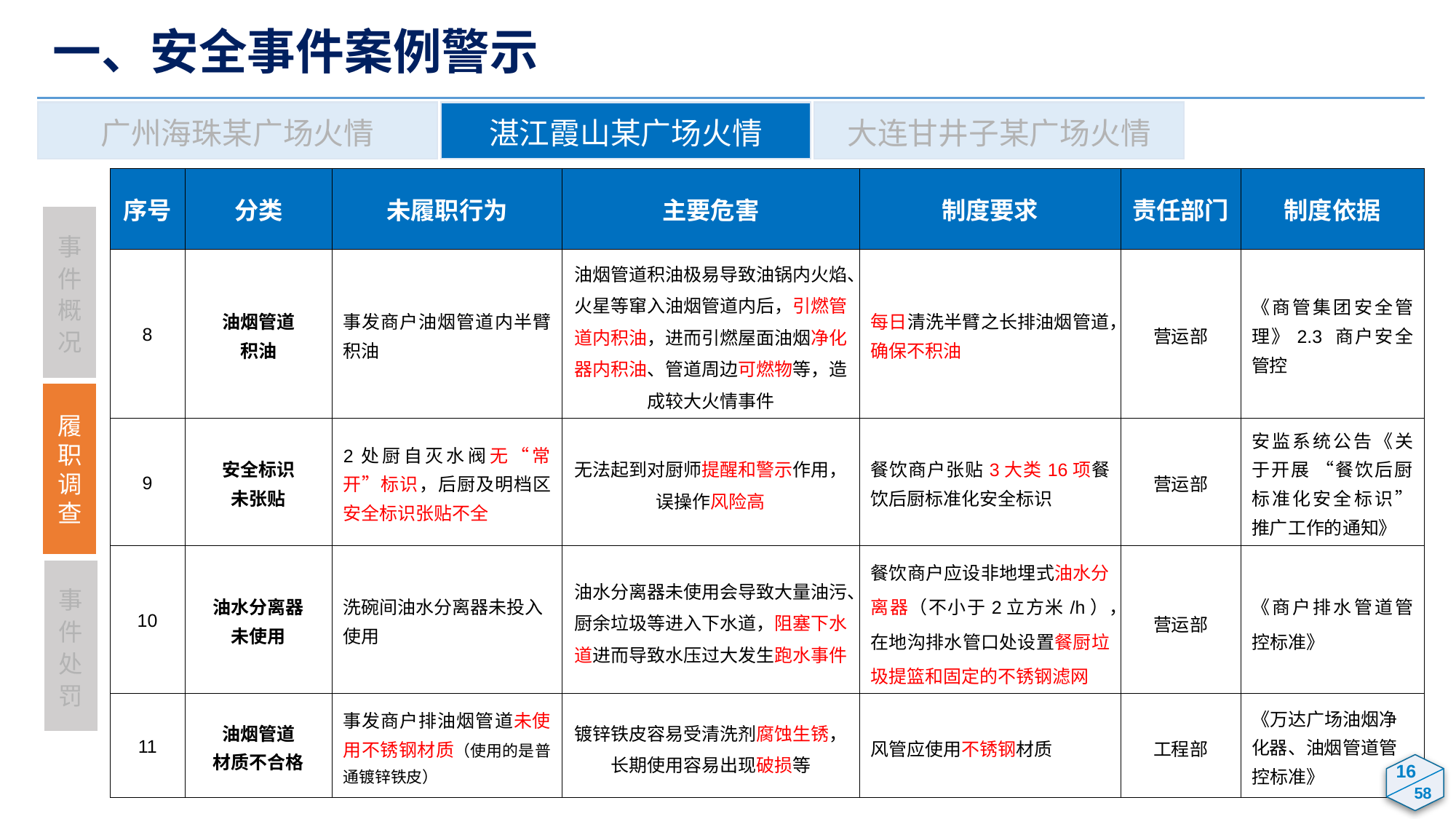

一、安全事件案例警示
广州海珠某广场火情
湛江霞山某广场火情
大连甘井子某广场火情
| 序号 | 分类 | 未履职行为 | 主要危害 | 制度要求 | 责任部门 | 制度依据 |
| --- | --- | --- | --- | --- | --- | --- |
| 8 | 油烟管道 积油 | 事发商户油烟管道内半臂积油 | 油烟管道积油极易导致油锅内火焰、火星等窜入油烟管道内后，引燃管道内积油，进而引燃屋面油烟净化器内积油、管道周边可燃物等，造成较大火情事件 | 每日清洗半臂之长排油烟管道，确保不积油 | 营运部 | 《商管集团安全管理》2.3 商户安全管控 |
| 9 | 安全标识 未张贴 | 2处厨自灭水阀无“常开”标识，后厨及明档区安全标识张贴不全 | 无法起到对厨师提醒和警示作用，误操作风险高 | 餐饮商户张贴3大类16项餐饮后厨标准化安全标识 | 营运部 | 安监系统公告《关于开展 “餐饮后厨标准化安全标识”推广工作的通知》 |
| 10 | 油水分离器 未使用 | 洗碗间油水分离器未投入使用 | 油水分离器未使用会导致大量油污、厨余垃圾等进入下水道，阻塞下水道进而导致水压过大发生跑水事件 | 餐饮商户应设非地埋式油水分离器（不小于2立方米/h），在地沟排水管口处设置餐厨垃圾提篮和固定的不锈钢滤网 | 营运部 | 《商户排水管道管控标准》 |
| 11 | 油烟管道 材质不合格 | 事发商户排油烟管道未使用不锈钢材质（使用的是普通镀锌铁皮） | 镀锌铁皮容易受清洗剂腐蚀生锈，长期使用容易出现破损等 | 风管应使用不锈钢材质 | 工程部 | 《万达广场油烟净化器、油烟管道管控标准》 |
事件概况
履职调查
事件处罚
14
16

58